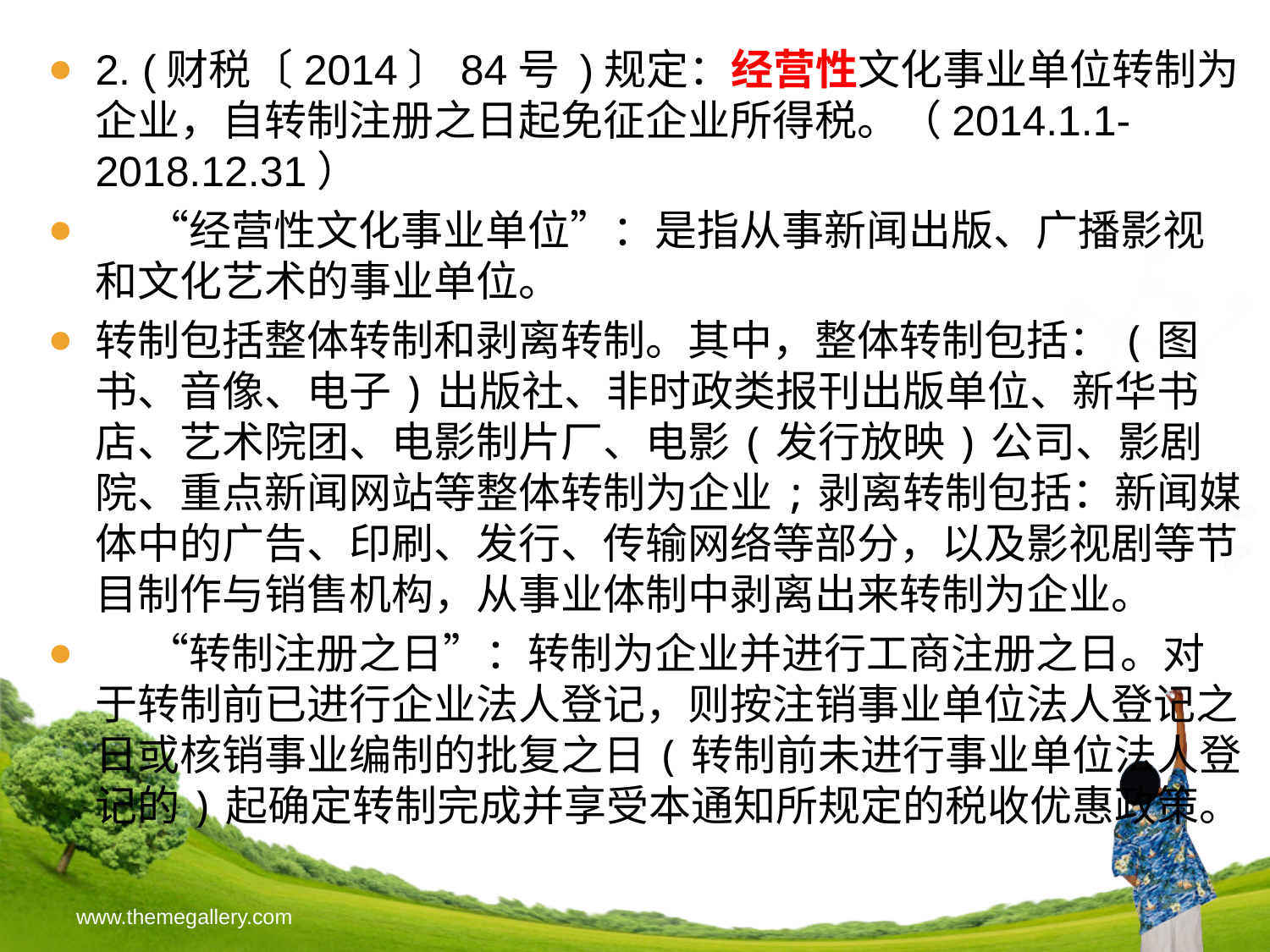

2. (财税〔2014〕84号 )规定：经营性文化事业单位转制为企业，自转制注册之日起免征企业所得税。（2014.1.1-2018.12.31）
　 “经营性文化事业单位”：是指从事新闻出版、广播影视和文化艺术的事业单位。
转制包括整体转制和剥离转制。其中，整体转制包括：(图书、音像、电子)出版社、非时政类报刊出版单位、新华书店、艺术院团、电影制片厂、电影(发行放映)公司、影剧院、重点新闻网站等整体转制为企业;剥离转制包括：新闻媒体中的广告、印刷、发行、传输网络等部分，以及影视剧等节目制作与销售机构，从事业体制中剥离出来转制为企业。
　 “转制注册之日”：转制为企业并进行工商注册之日。对于转制前已进行企业法人登记，则按注销事业单位法人登记之日或核销事业编制的批复之日(转制前未进行事业单位法人登记的)起确定转制完成并享受本通知所规定的税收优惠政策。
www.themegallery.com